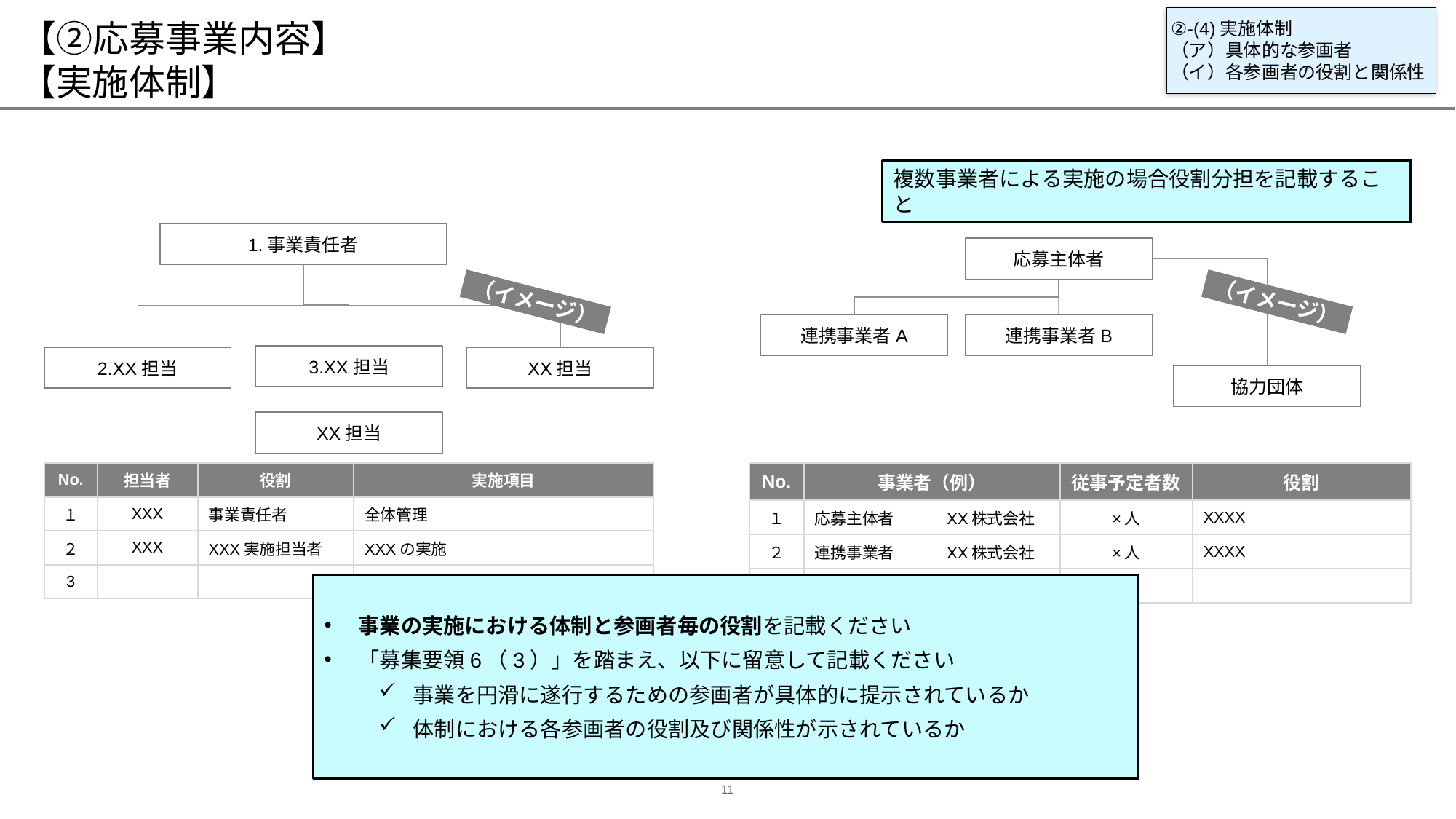

# 【②応募事業内容】 【実施体制】
②‐(4)実施体制
（ア）具体的な参画者
（イ）各参画者の役割と関係性

複数事業者による実施の場合役割分担を記載すること
1.事業責任者
応募主体者
（イメージ）
（イメージ）
連携事業者A
連携事業者B
3.XX担当
2.XX担当
XX担当
協力団体
XX担当
| No. | 事業者（例） |  | 従事予定者数 | 役割 |
| --- | --- | --- | --- | --- |
| １ | 応募主体者 | XX株式会社 | ×人 | XXXX |
| ２ | 連携事業者 | XX株式会社 | ×人 | XXXX |
| 3 | 協力団体 |  |  |  |
| No. | 担当者 | 役割 | 実施項目 |
| --- | --- | --- | --- |
| １ | XXX | 事業責任者 | 全体管理 |
| ２ | XXX | XXX実施担当者 | XXXの実施 |
| 3 |  |  |  |
事業の実施における体制と参画者毎の役割を記載ください
「募集要領6（3）」を踏まえ、以下に留意して記載ください
事業を円滑に遂行するための参画者が具体的に提示されているか
体制における各参画者の役割及び関係性が示されているか